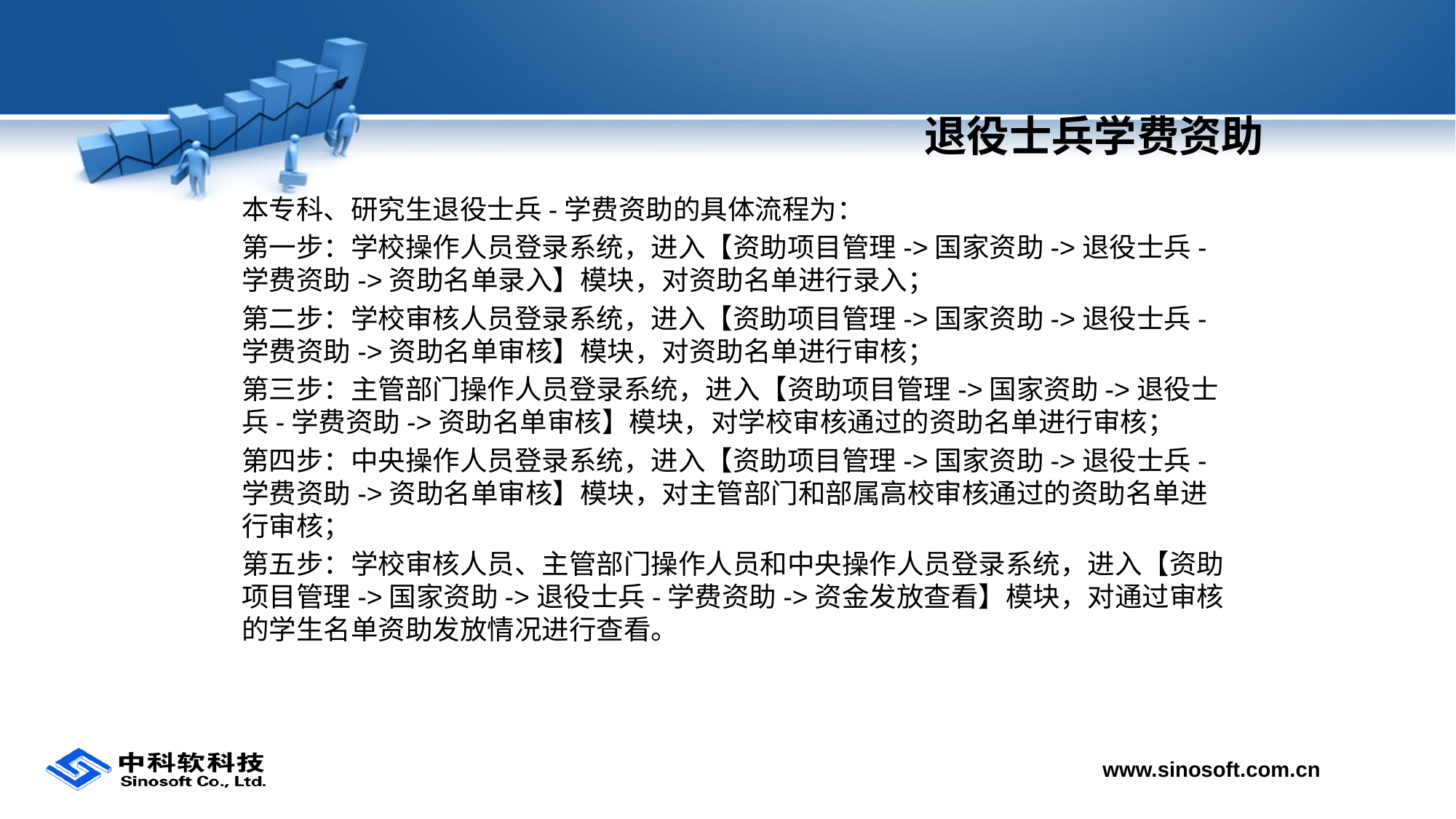

# 退役士兵学费资助
本专科、研究生退役士兵-学费资助的具体流程为：
第一步：学校操作人员登录系统，进入【资助项目管理->国家资助->退役士兵-学费资助->资助名单录入】模块，对资助名单进行录入；
第二步：学校审核人员登录系统，进入【资助项目管理->国家资助->退役士兵-学费资助->资助名单审核】模块，对资助名单进行审核；
第三步：主管部门操作人员登录系统，进入【资助项目管理->国家资助->退役士兵-学费资助->资助名单审核】模块，对学校审核通过的资助名单进行审核；
第四步：中央操作人员登录系统，进入【资助项目管理->国家资助->退役士兵-学费资助->资助名单审核】模块，对主管部门和部属高校审核通过的资助名单进行审核；
第五步：学校审核人员、主管部门操作人员和中央操作人员登录系统，进入【资助项目管理->国家资助->退役士兵-学费资助->资金发放查看】模块，对通过审核的学生名单资助发放情况进行查看。